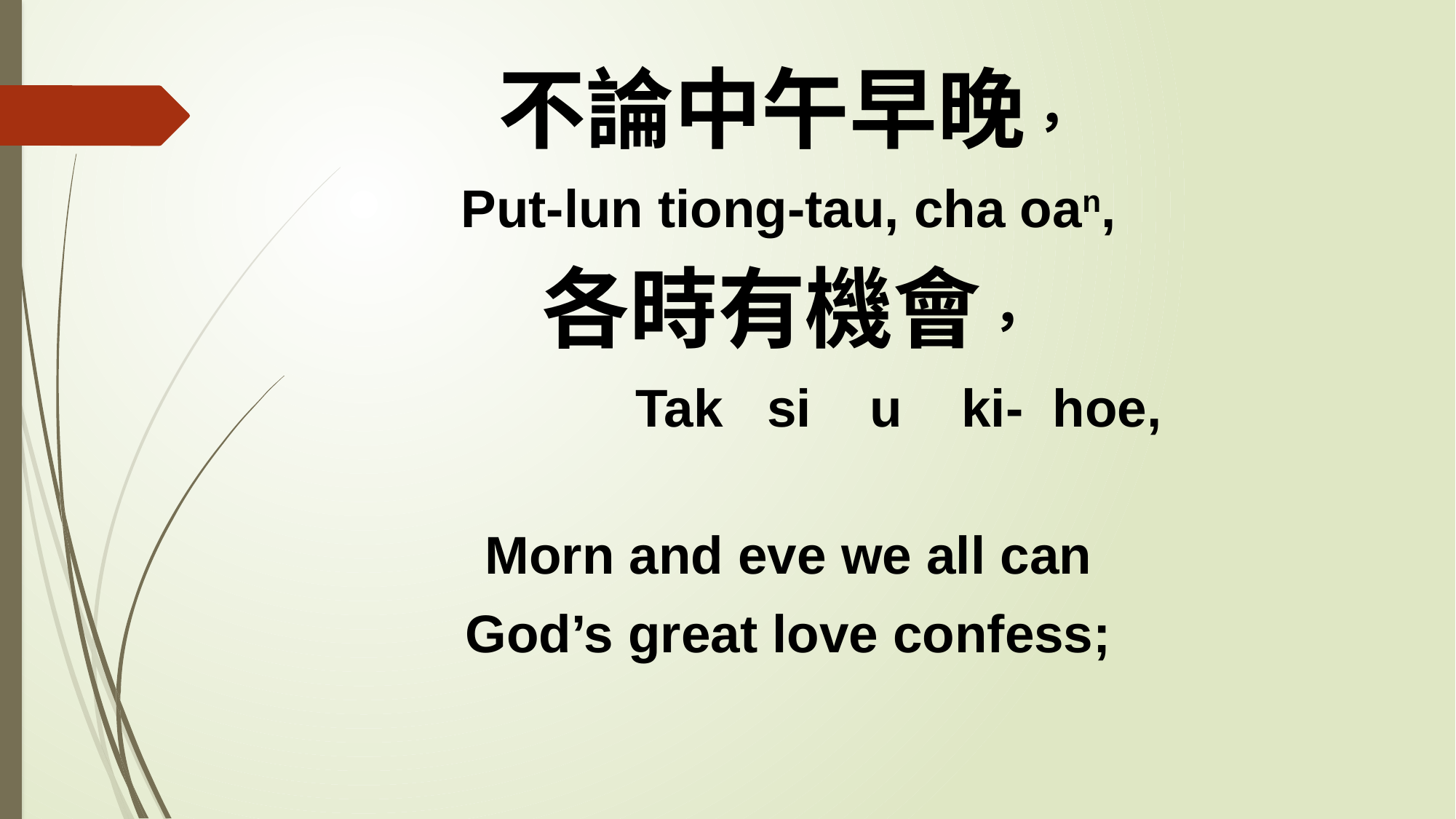

不論中午早晚，
Put-lun tiong-tau, cha oan,
各時有機會，
                         Tak   si    u    ki-  hoe,

Morn and eve we all can
God’s great love confess;